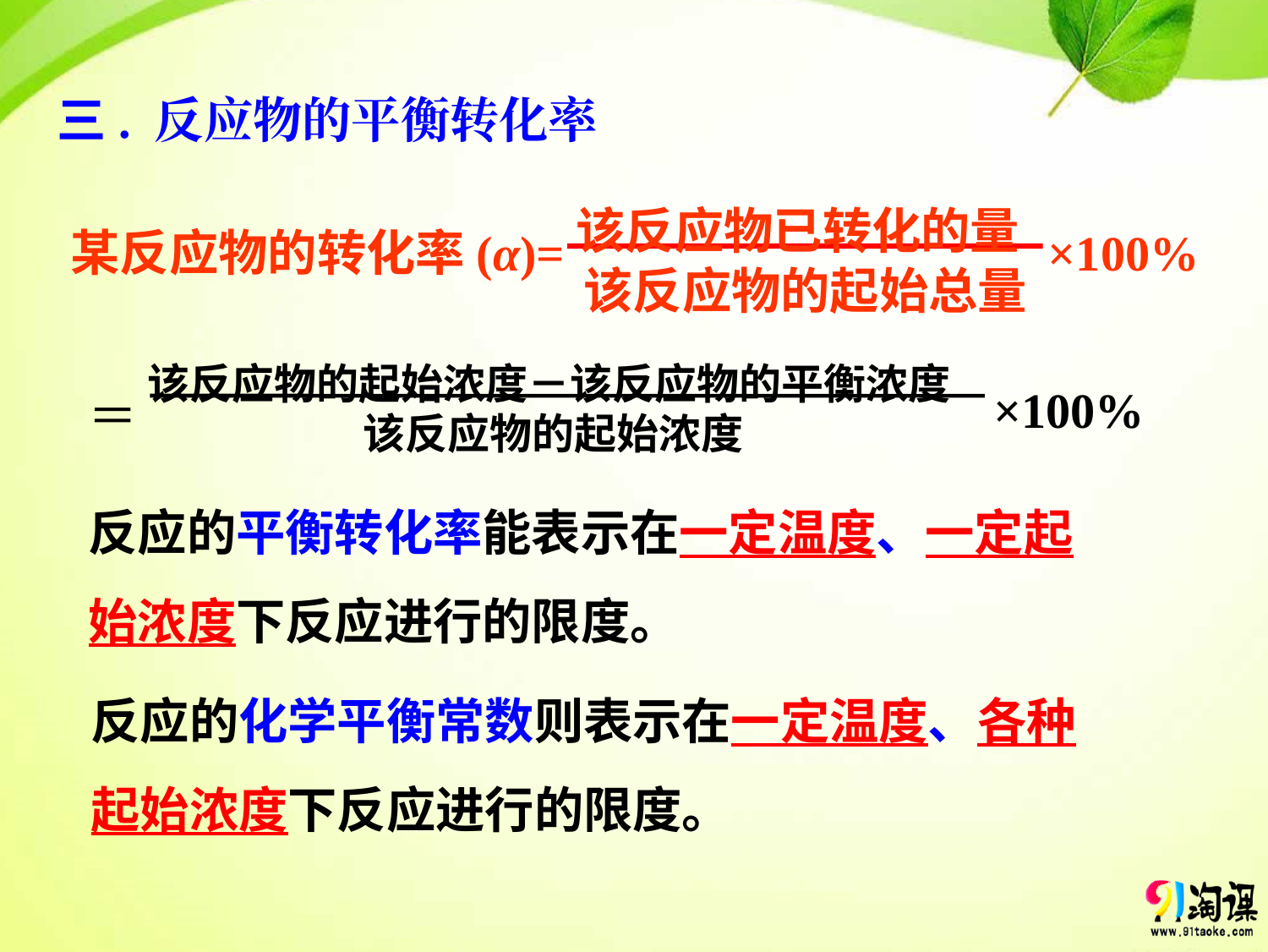

三. 反应物的平衡转化率
该反应物已转化的量
某反应物的转化率(α)=
×100%
该反应物的起始总量

该反应物的起始浓度－该反应物的平衡浓度
×100%
＝
该反应物的起始浓度

反应的平衡转化率能表示在一定温度、一定起始浓度下反应进行的限度。
反应的化学平衡常数则表示在一定温度、各种起始浓度下反应进行的限度。